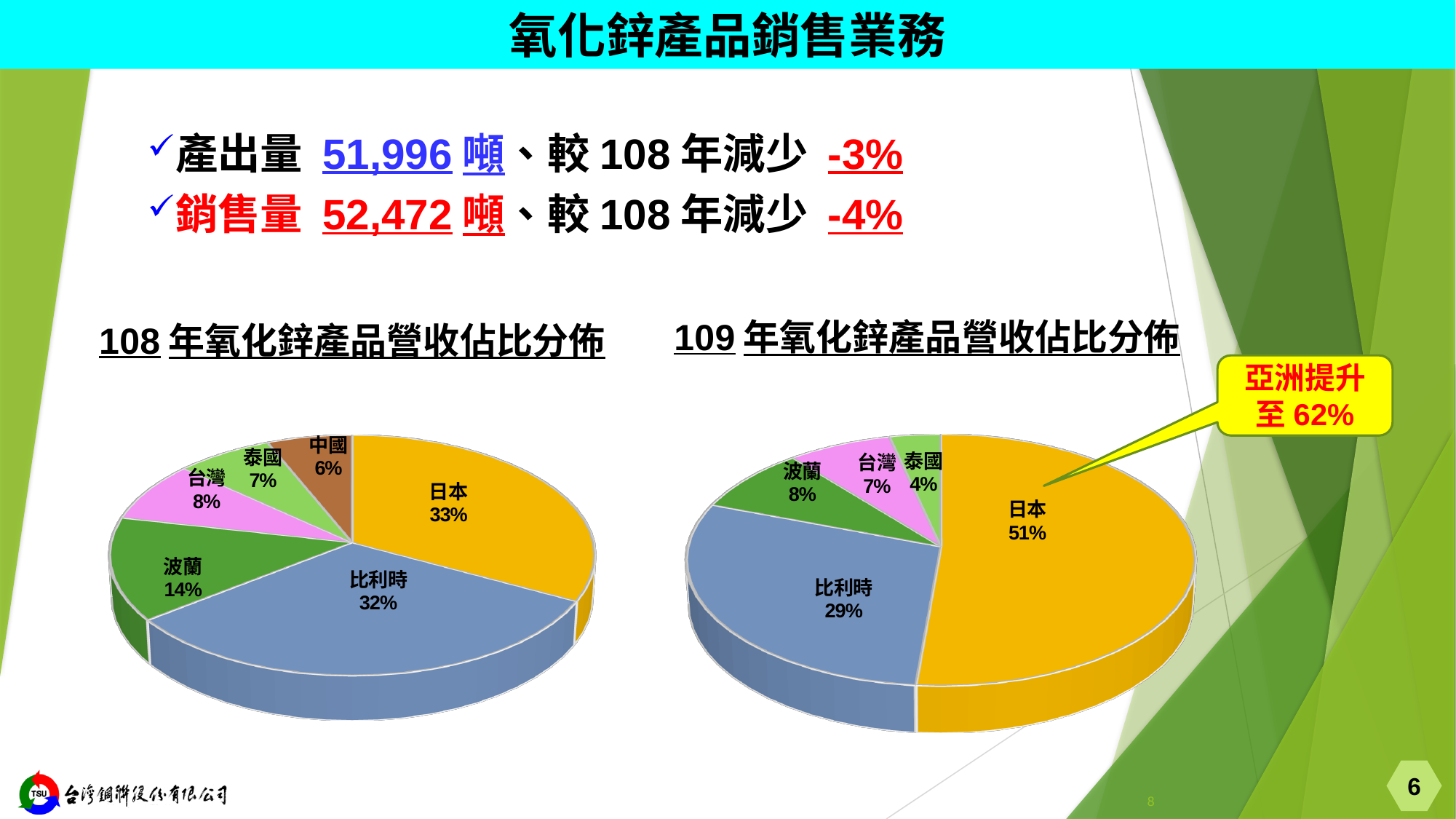

氧化鋅產品銷售業務
產出量 51,996噸、較108年減少 -3%
銷售量 52,472噸、較108年減少 -4%

[unsupported chart]

[unsupported chart]

亞洲提升至62%

6
8